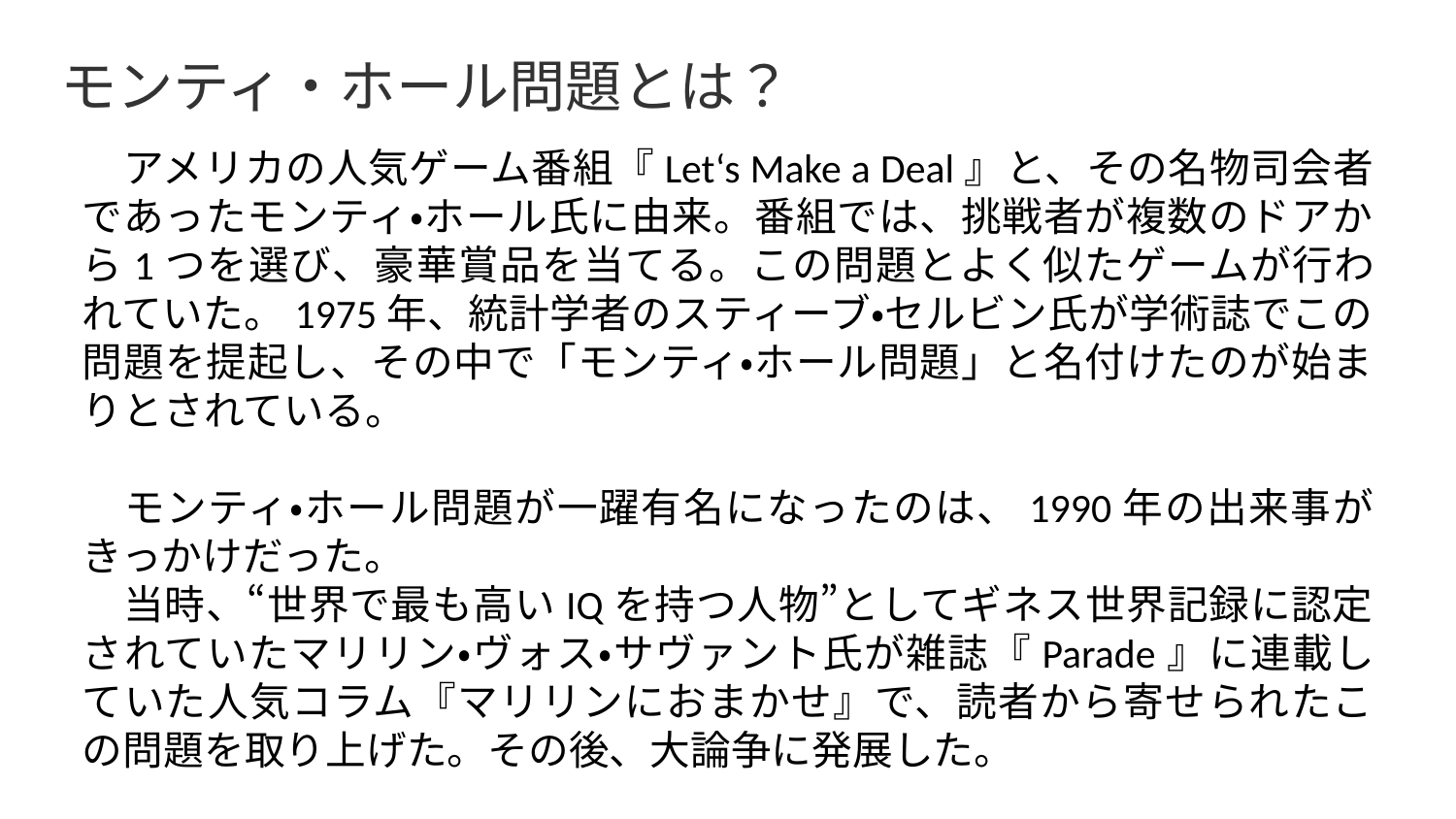

モンティ・ホール問題とは？
　アメリカの人気ゲーム番組『Let‘s Make a Deal』と、その名物司会者であったモンティ・ホール氏に由来。番組では、挑戦者が複数のドアから1つを選び、豪華賞品を当てる。この問題とよく似たゲームが行われていた。1975年、統計学者のスティーブ・セルビン氏が学術誌でこの問題を提起し、その中で「モンティ・ホール問題」と名付けたのが始まりとされている。

　モンティ・ホール問題が一躍有名になったのは、1990年の出来事がきっかけだった。
　当時、“世界で最も高いIQを持つ人物”としてギネス世界記録に認定されていたマリリン・ヴォス・サヴァント氏が雑誌『Parade』に連載していた人気コラム『マリリンにおまかせ』で、読者から寄せられたこの問題を取り上げた。その後、大論争に発展した。